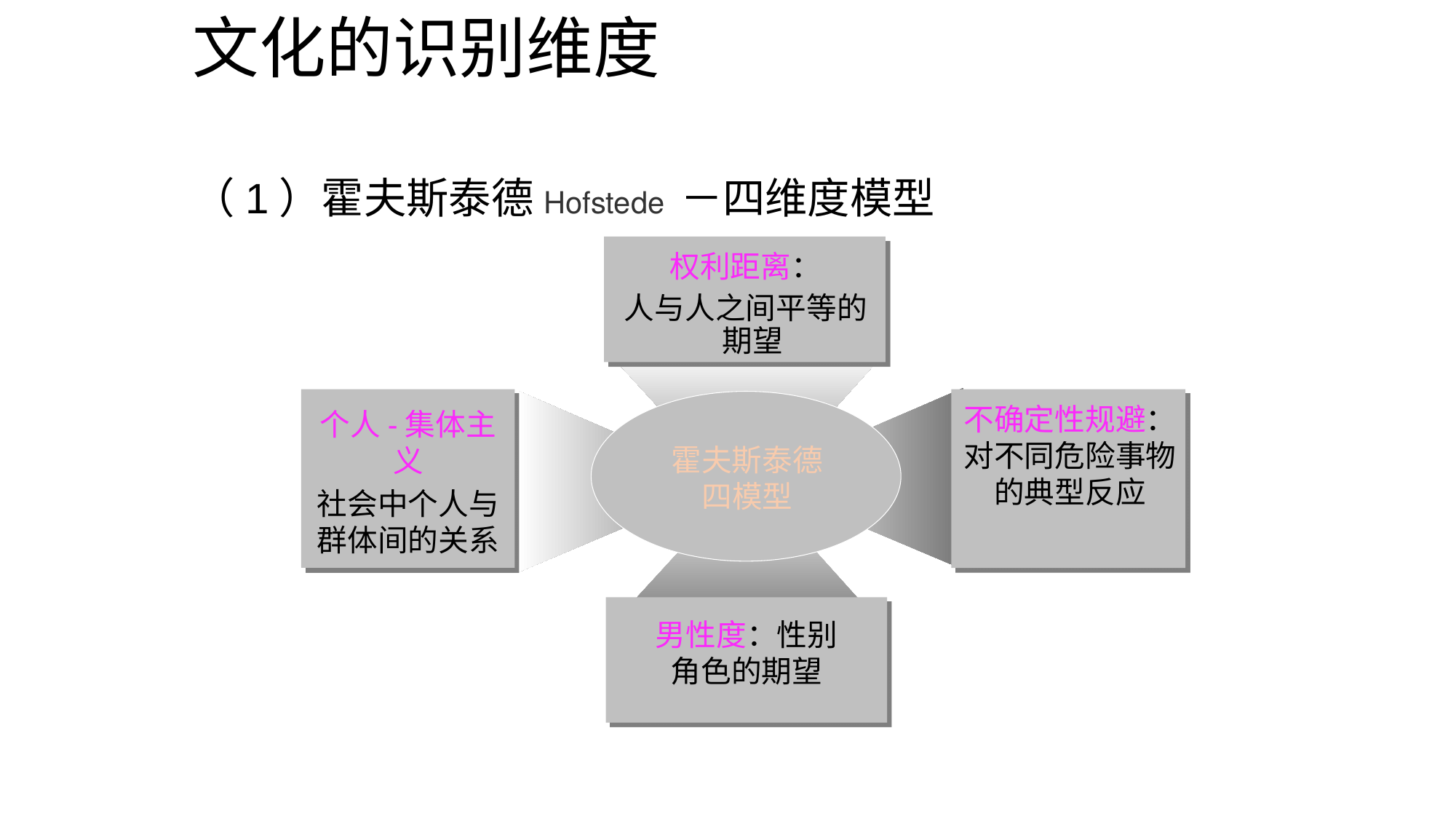

# 文化的识别维度

（1）霍夫斯泰德Hofstede －四维度模型

权利距离：
人与人之间平等的期望

不确定性规避：对不同危险事物的典型反应
个人-集体主义
社会中个人与群体间的关系

霍夫斯泰德
四模型

男性度：性别
角色的期望